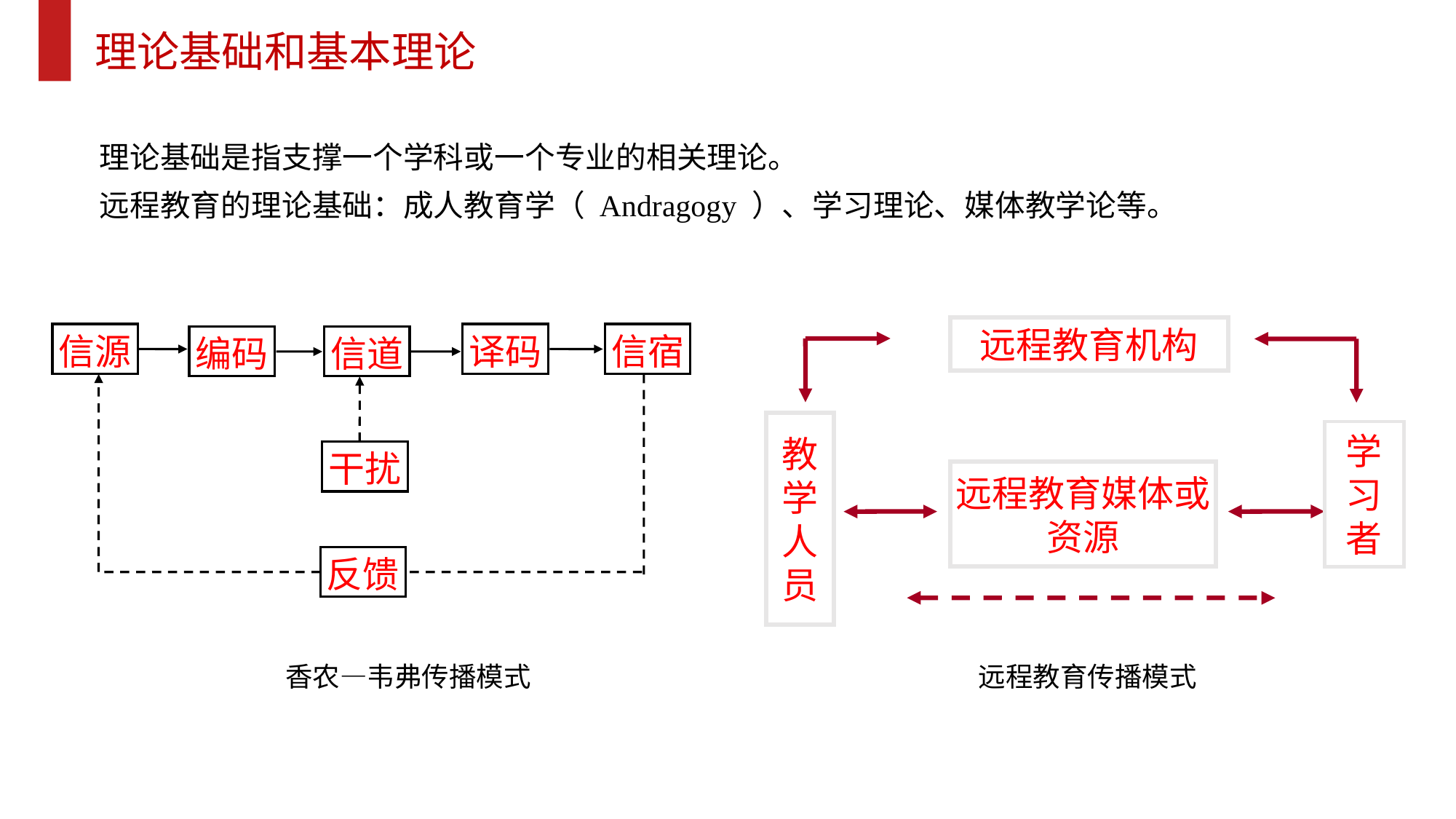

理论基础和基本理论
理论基础是指支撑一个学科或一个专业的相关理论。
远程教育的理论基础：成人教育学（ Andragogy ）、学习理论、媒体教学论等。
远程教育机构
信源
译码
信宿
编码
信道

干扰
反馈

教学人员
学
习
者
远程教育媒体或资源

远程教育传播模式
香农—韦弗传播模式